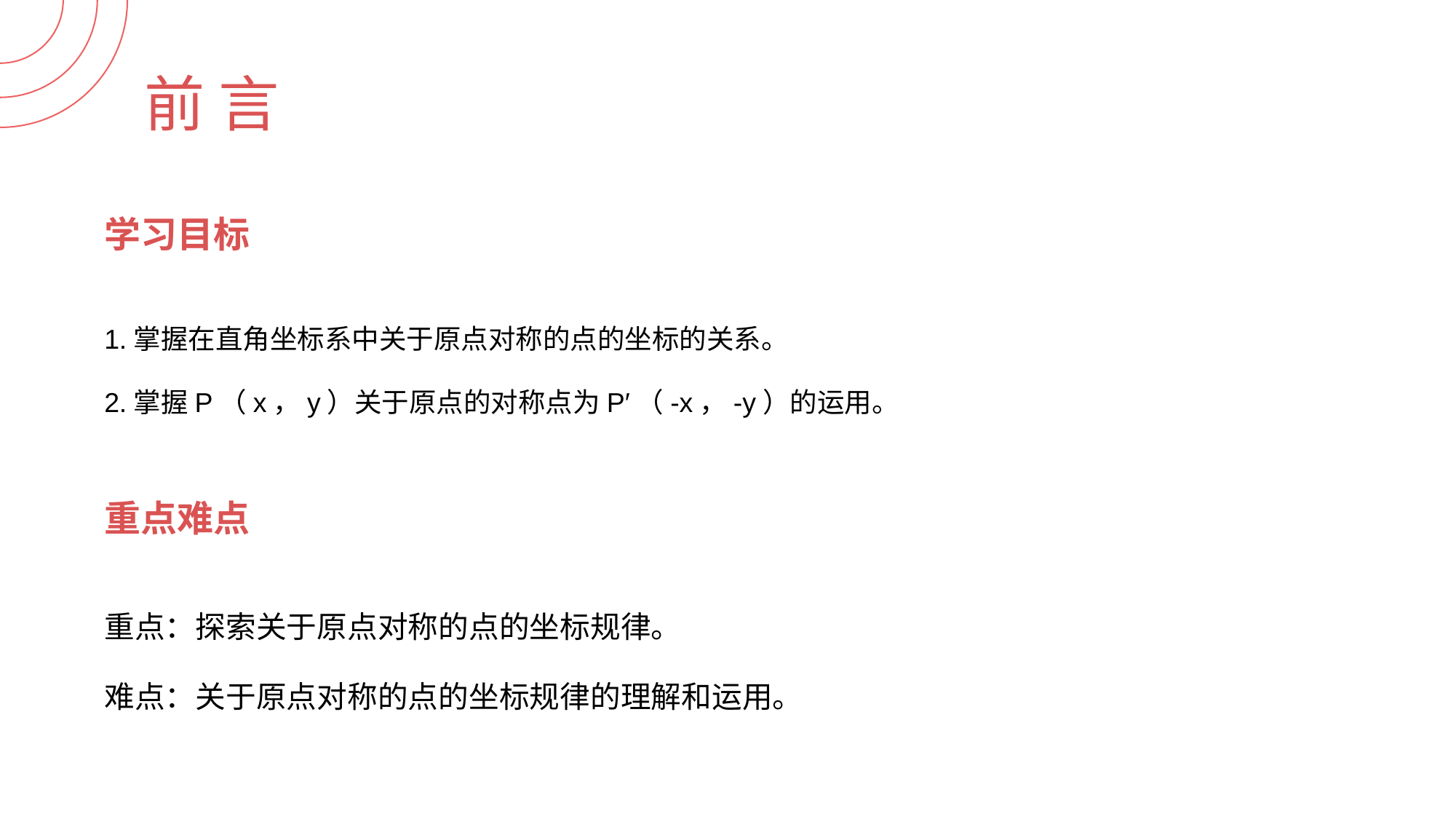

前 言
学习目标
1.掌握在直角坐标系中关于原点对称的点的坐标的关系。
2.掌握P（x，y）关于原点的对称点为P′（-x，-y）的运用。
重点难点
重点：探索关于原点对称的点的坐标规律。
难点：关于原点对称的点的坐标规律的理解和运用。